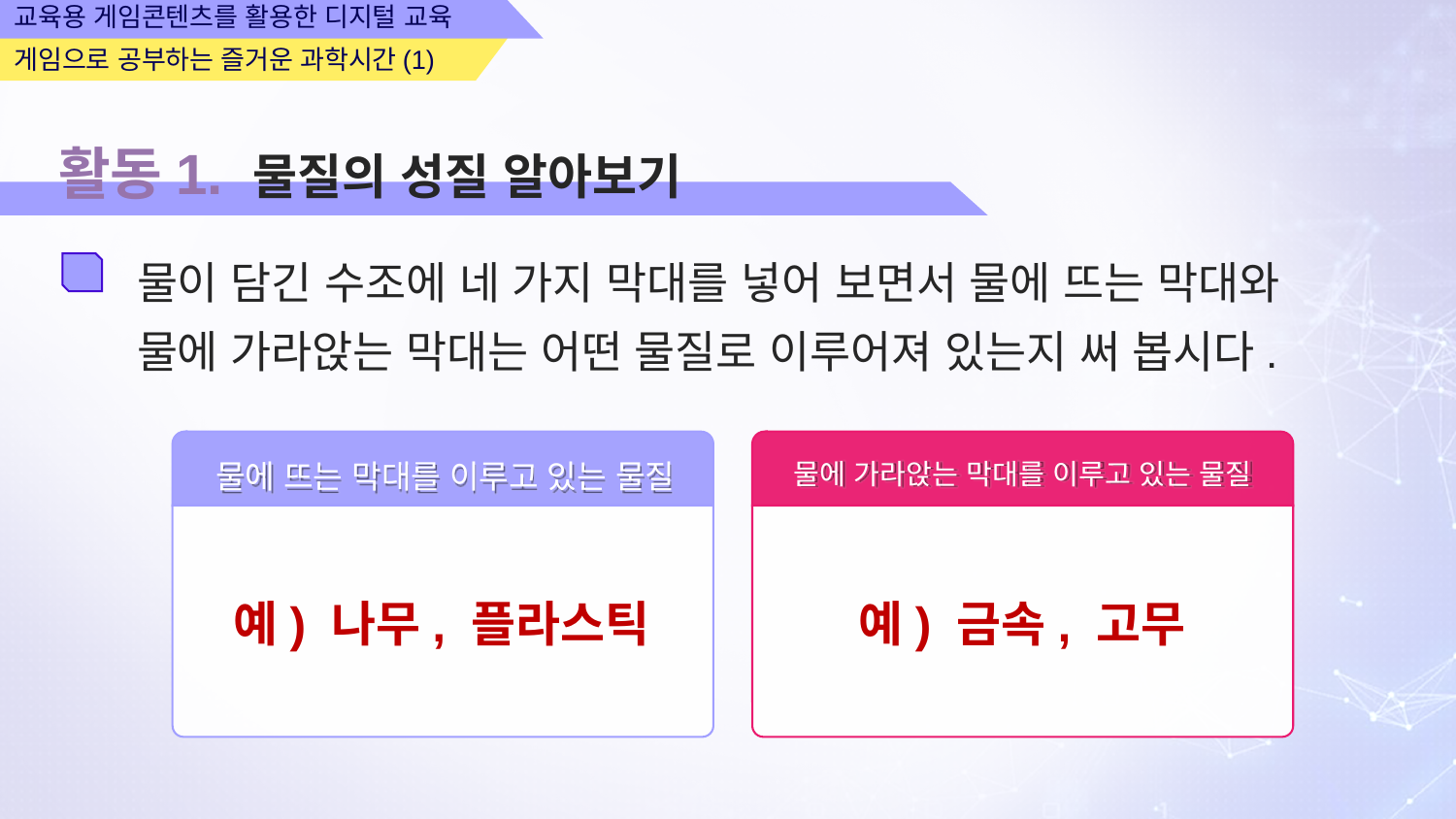

교육용 게임콘텐츠를 활용한 디지털 교육
게임으로 공부하는 즐거운 과학시간(1)

활동1. 물질의 성질 알아보기

물이 담긴 수조에 네 가지 막대를 넣어 보면서 물에 뜨는 막대와 물에 가라앉는 막대는 어떤 물질로 이루어져 있는지 써 봅시다.

물에 뜨는 막대를 이루고 있는 물질
물에 가라앉는 막대를 이루고 있는 물질
예) 나무, 플라스틱
예) 금속, 고무